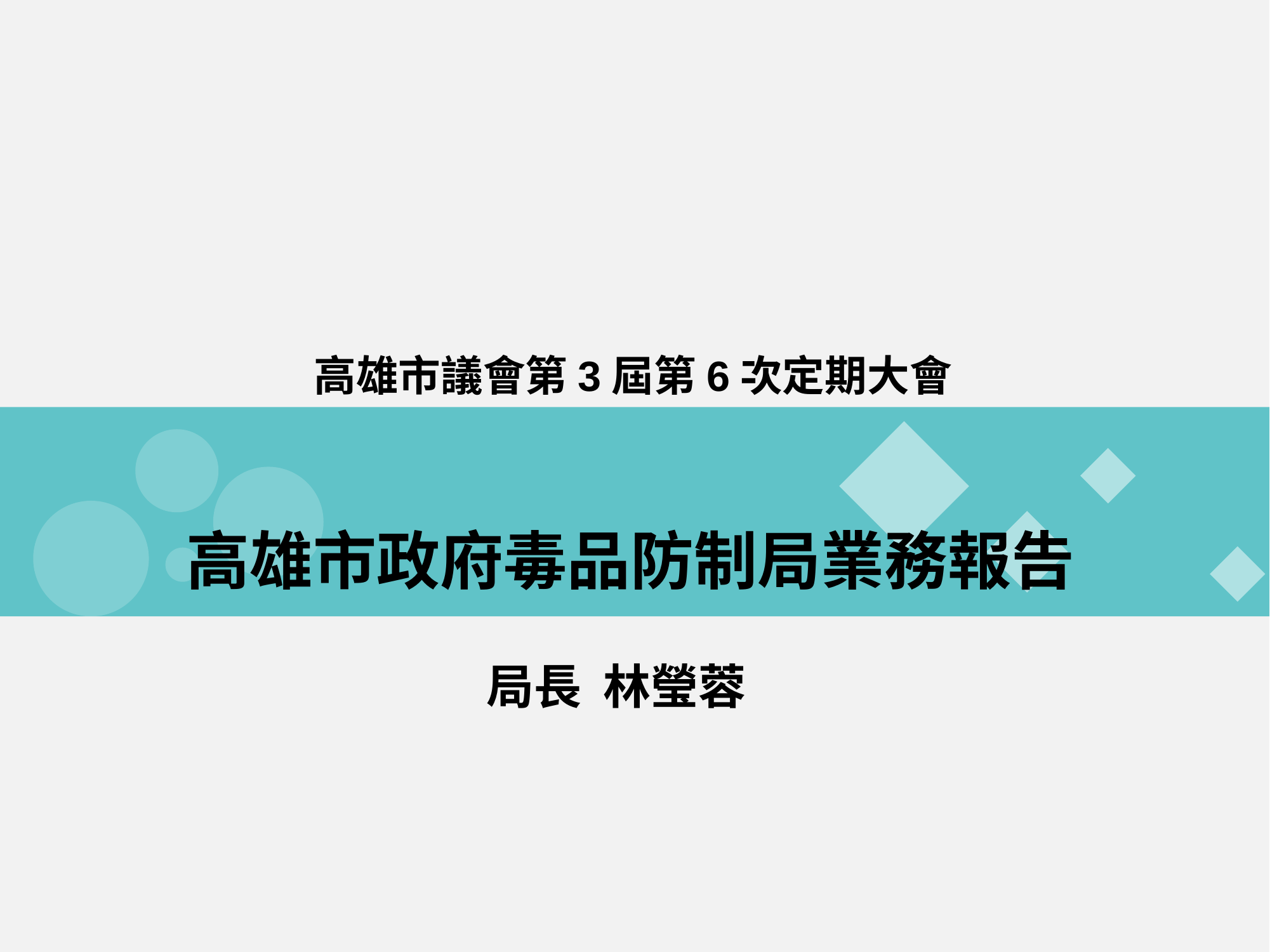

高雄市議會第3屆第6次定期大會

高雄市政府毒品防制局業務報告

 局長  林瑩蓉